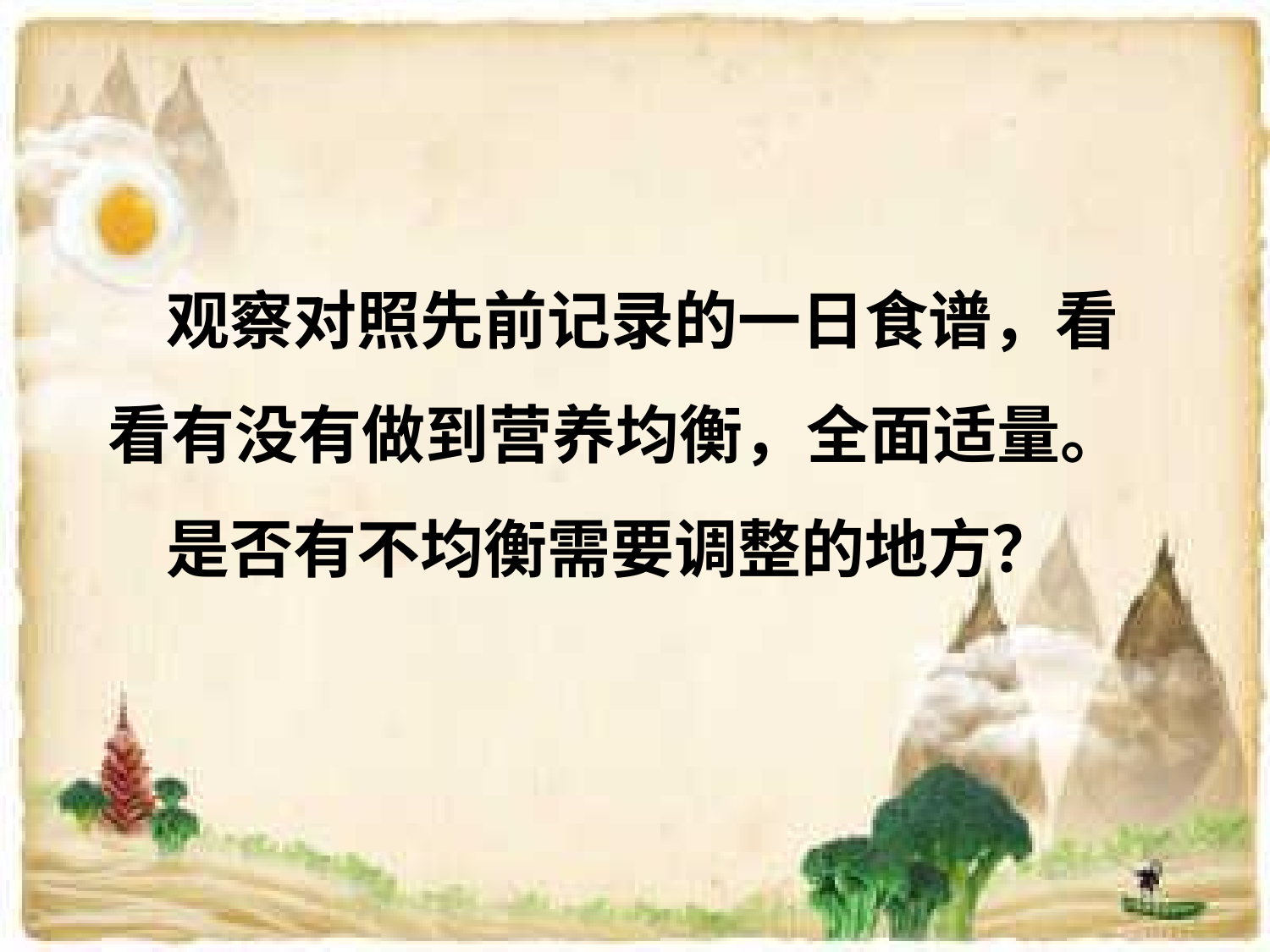

观察对照先前记录的一日食谱，看看有没有做到营养均衡，全面适量。
   是否有不均衡需要调整的地方？